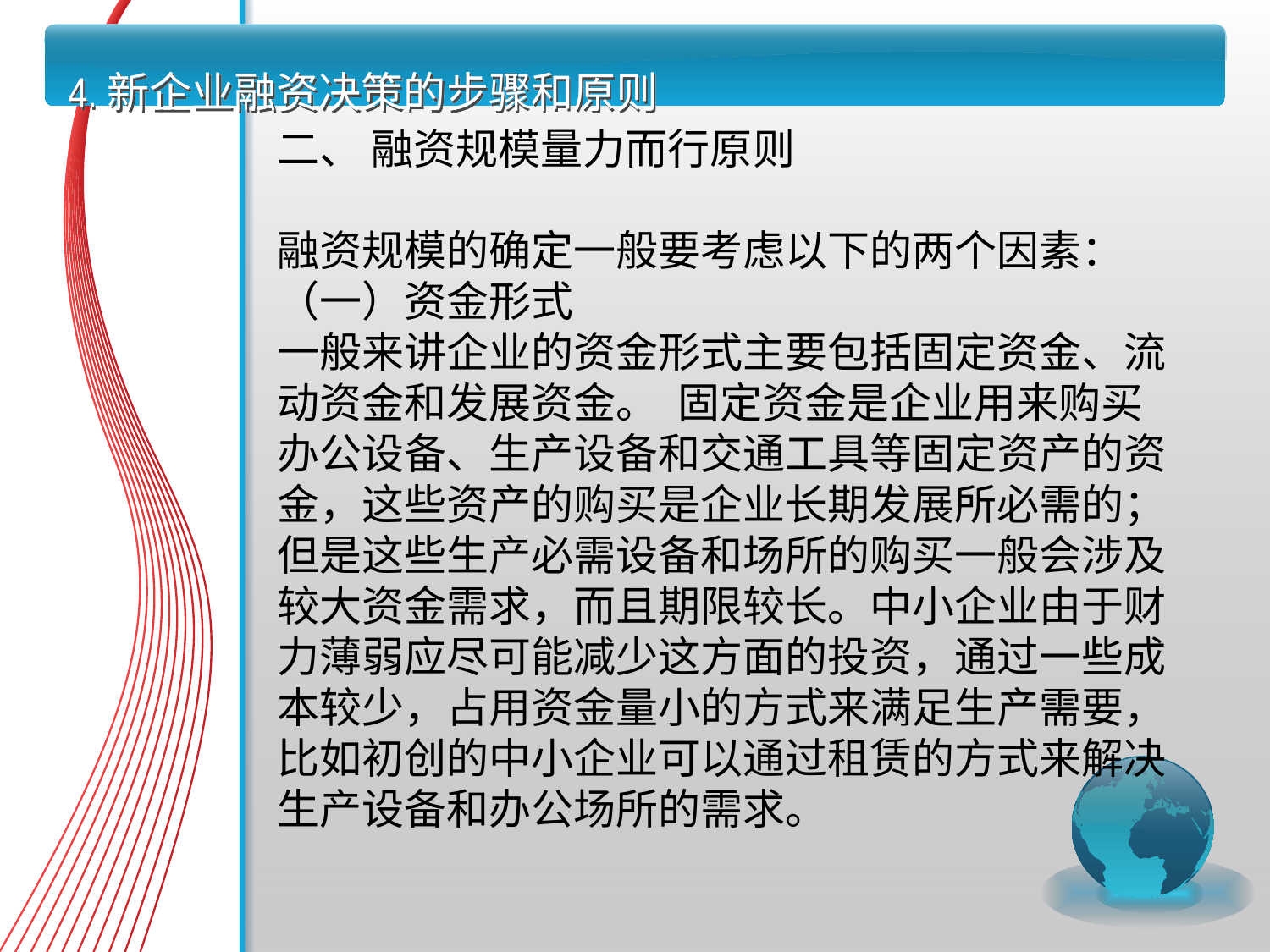

# 4.新企业融资决策的步骤和原则
二、 融资规模量力而行原则

融资规模的确定一般要考虑以下的两个因素：     （一）资金形式
一般来讲企业的资金形式主要包括固定资金、流动资金和发展资金。  固定资金是企业用来购买办公设备、生产设备和交通工具等固定资产的资金，这些资产的购买是企业长期发展所必需的；但是这些生产必需设备和场所的购买一般会涉及较大资金需求，而且期限较长。中小企业由于财力薄弱应尽可能减少这方面的投资，通过一些成本较少，占用资金量小的方式来满足生产需要，比如初创的中小企业可以通过租赁的方式来解决生产设备和办公场所的需求。